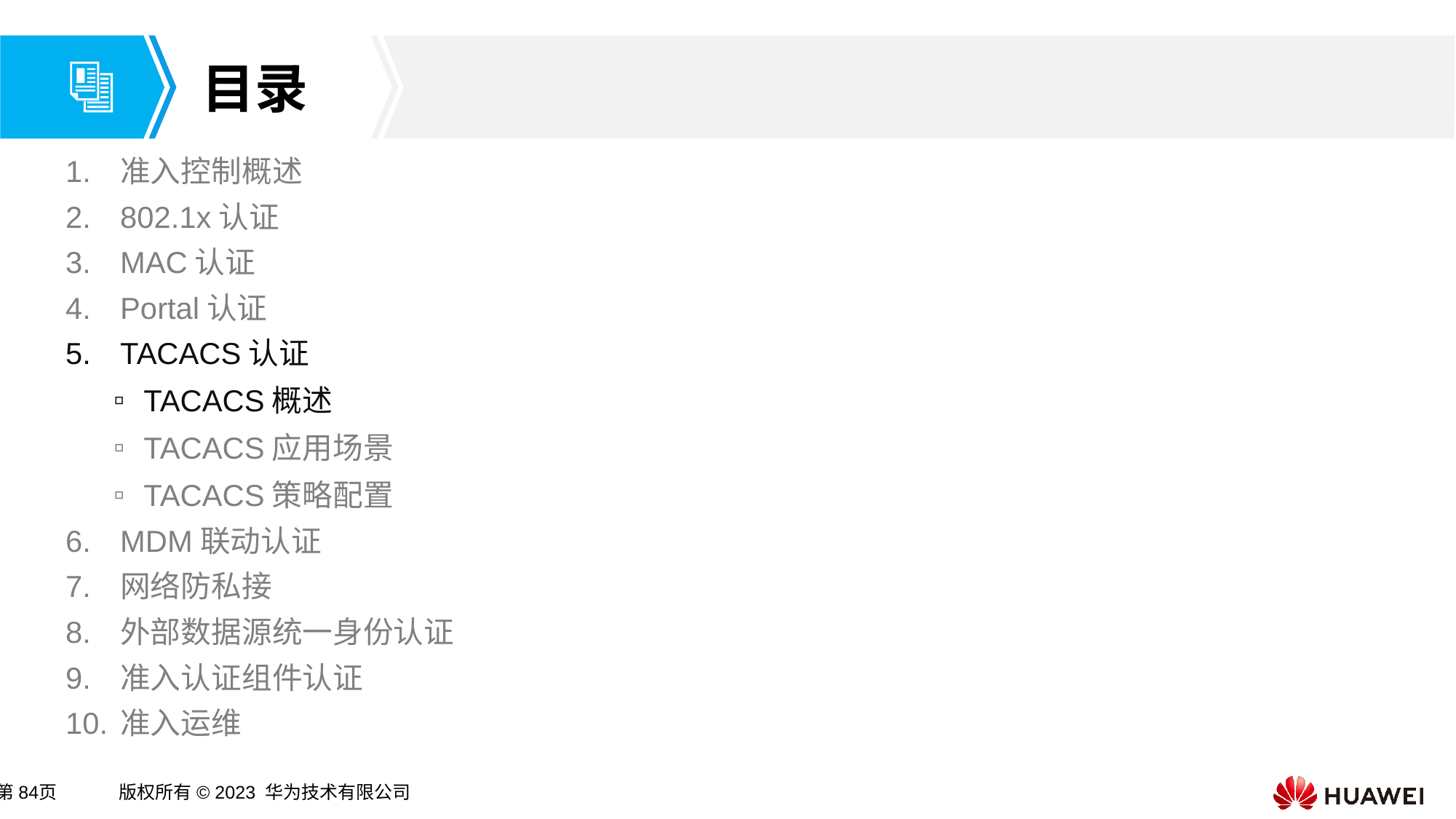

准入控制概述
802.1x认证
MAC认证
Portal认证
TACACS认证
TACACS概述
TACACS应用场景
TACACS策略配置
MDM联动认证
网络防私接
外部数据源统一身份认证
准入认证组件认证
准入运维